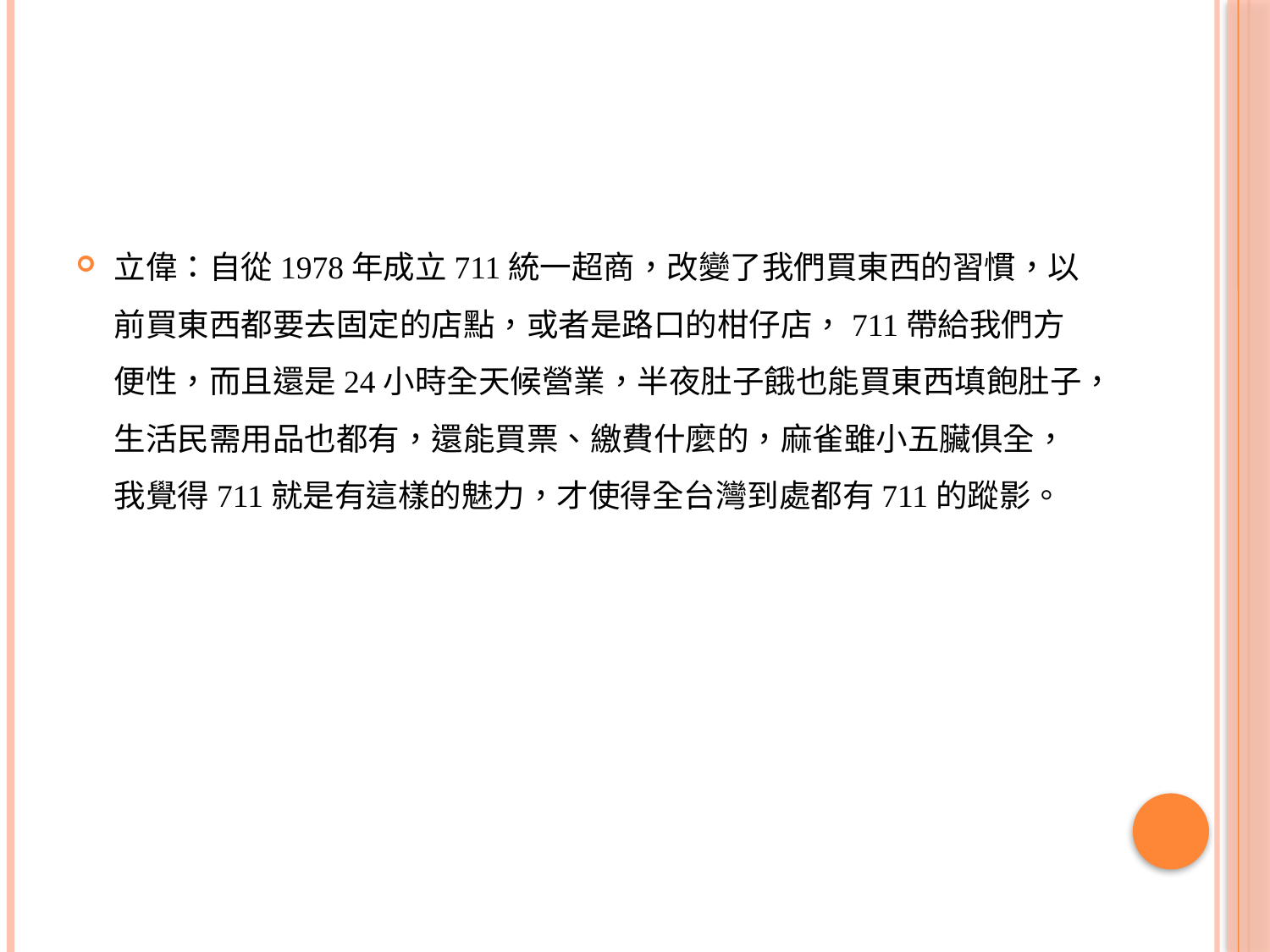

#
立偉：自從1978年成立711統一超商，改變了我們買東西的習慣，以前買東西都要去固定的店點，或者是路口的柑仔店，711帶給我們方便性，而且還是24小時全天候營業，半夜肚子餓也能買東西填飽肚子，生活民需用品也都有，還能買票、繳費什麼的，麻雀雖小五臟俱全，我覺得711就是有這樣的魅力，才使得全台灣到處都有711的蹤影。